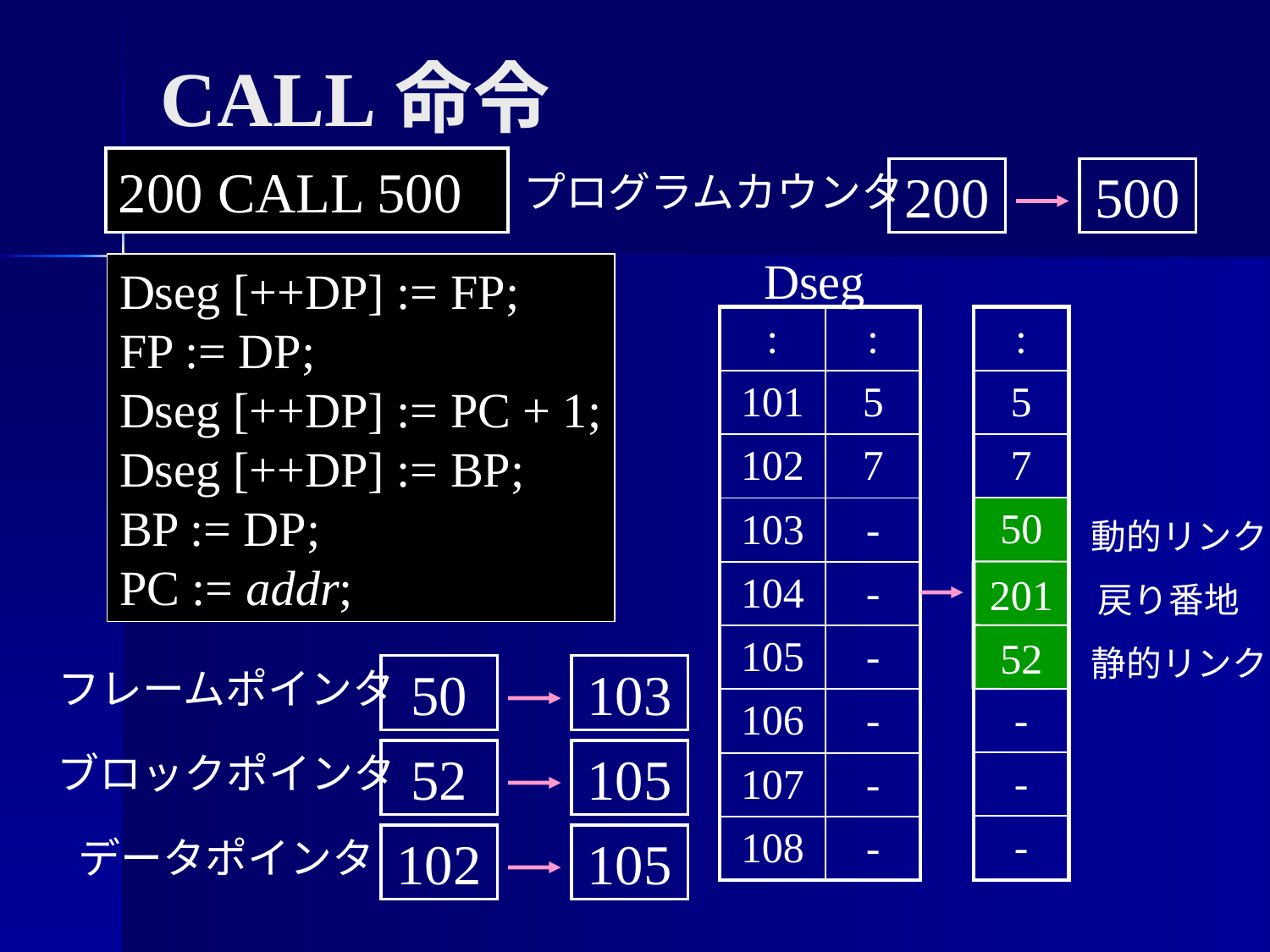

CALL命令
200 CALL 500
プログラムカウンタ
200
500

Dseg
Dseg [++DP] := FP;
FP := DP;
Dseg [++DP] := PC + 1;
Dseg [++DP] := BP;
BP := DP;
PC := addr;
| : | : |
| --- | --- |
| 101 | 5 |
| 102 | 7 |
| 103 | - |
| 104 | - |
| 105 | - |
| 106 | - |
| 107 | - |
| 108 | - |
| : |
| --- |
| 5 |
| 7 |
| 50 |
| - |
| - |
| - |
| - |
| - |
動的リンク
201

戻り番地

52

静的リンク
フレームポインタ
50
103

ブロックポインタ
52
105

データポインタ
102
105